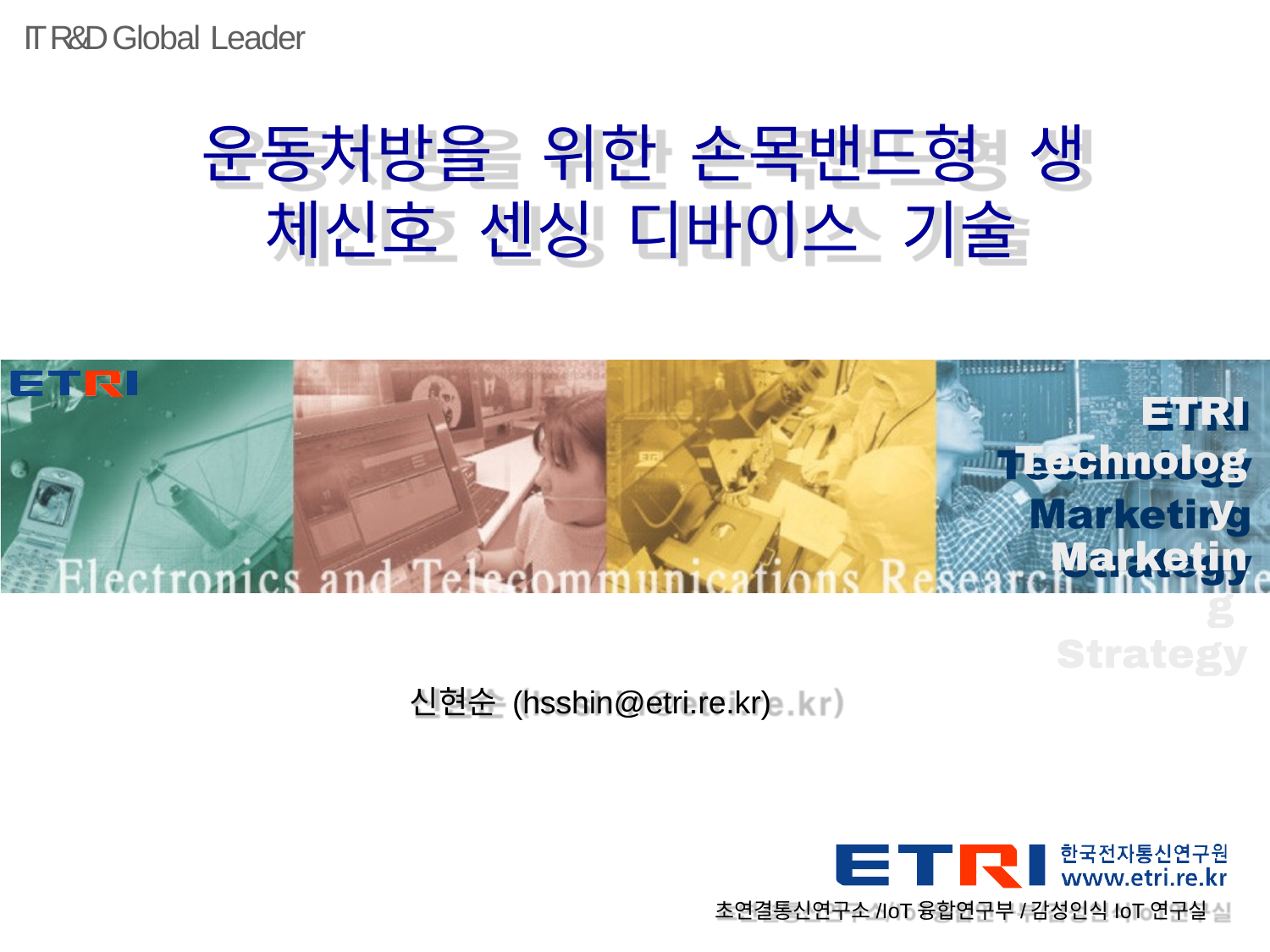

IT R&D Global Leader

# 운동처방을	위한	손목밴드형	생
체신호	센싱	디바이스	기술

ETRI
Technology  Marketing  Strategy

신현순 (hsshin@etri.re.kr)

초연결통신연구소/IoT융합연구부/감성인식IoT연구실
Proprietary	ETRI OOO연구소(단, 본부)명	1